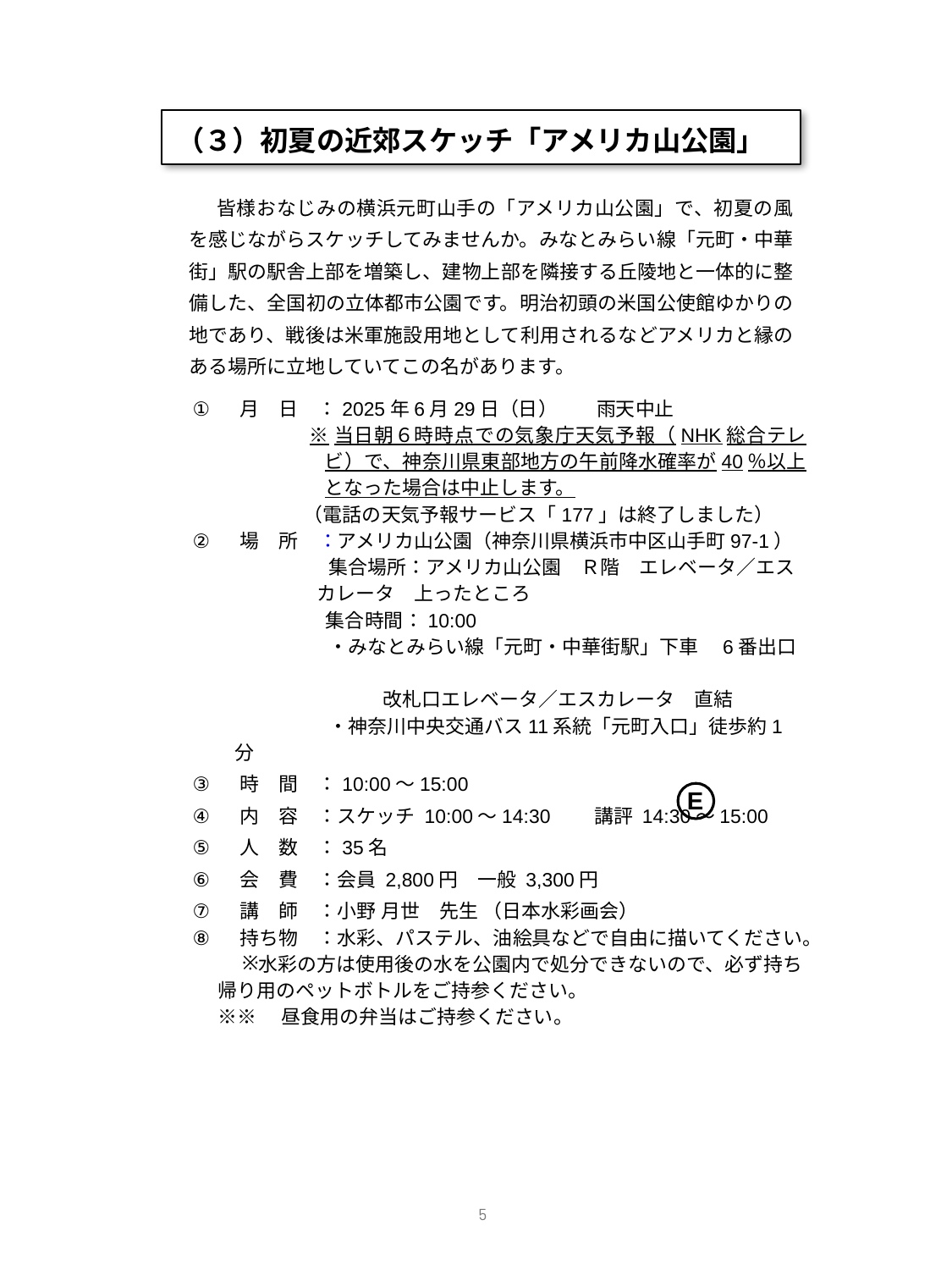

（３）初夏の近郊スケッチ「アメリカ山公園」
皆様おなじみの横浜元町山手の「アメリカ山公園」で、初夏の風を感じながらスケッチしてみませんか。みなとみらい線「元町・中華街」駅の駅舎上部を増築し、建物上部を隣接する丘陵地と一体的に整備した、全国初の立体都市公園です。明治初頭の米国公使館ゆかりの地であり、戦後は米軍施設用地として利用されるなどアメリカと縁のある場所に立地していてこの名があります。
月　日　：2025年6月29日（日）　　雨天中止
 ※当日朝６時時点での気象庁天気予報（NHK総合テレビ）で、神奈川県東部地方の午前降水確率が40％以上となった場合は中止します。
（電話の天気予報サービス「177」は終了しました）
場　所　：アメリカ山公園（神奈川県横浜市中区山手町97-1）
　　　　　　　集合場所：アメリカ山公園　Ｒ階　エレベータ／エスカレータ　上ったところ
  集合時間：10:00
　　　　　　　・みなとみらい線「元町・中華街駅」下車　6番出口　
改札口エレベータ／エスカレータ　直結
　　　　　　　・神奈川中央交通バス11系統「元町入口」徒歩約1分
時　間　：10:00～15:00
内　容　：スケッチ 10:00～14:30　　講評 14:30～15:00
人　数　：35名
会　費　：会員 2,800円　一般 3,300円
講　師　：小野 月世　先生 （日本水彩画会）
持ち物　：水彩、パステル、油絵具などで自由に描いてください。
水彩の方は使用後の水を公園内で処分できないので、必ず持ち帰り用のペットボトルをご持参ください。
※※　昼食用の弁当はご持参ください。
E

5